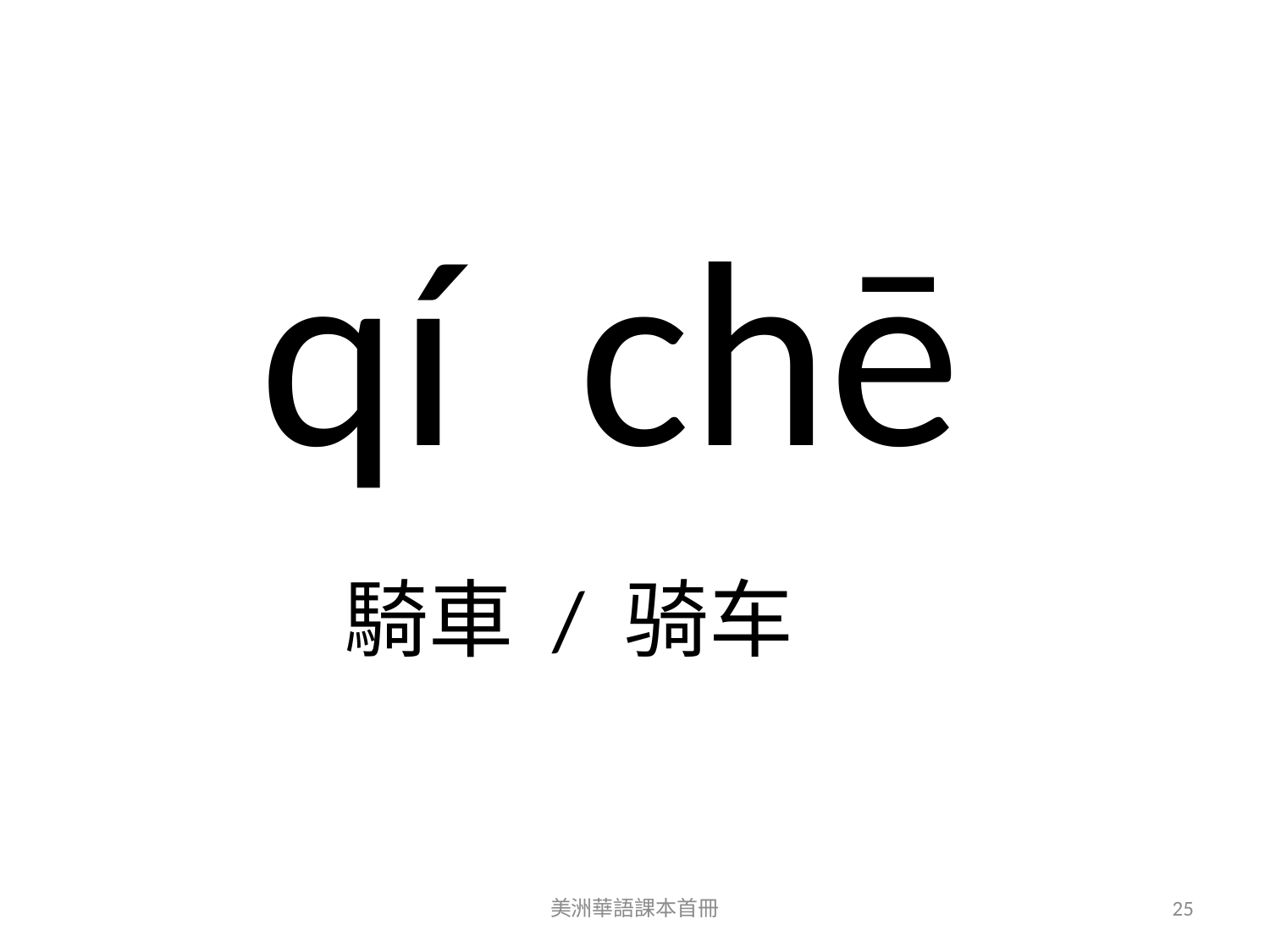

qí  chē
騎車 / 骑车
美洲華語課本首冊
25